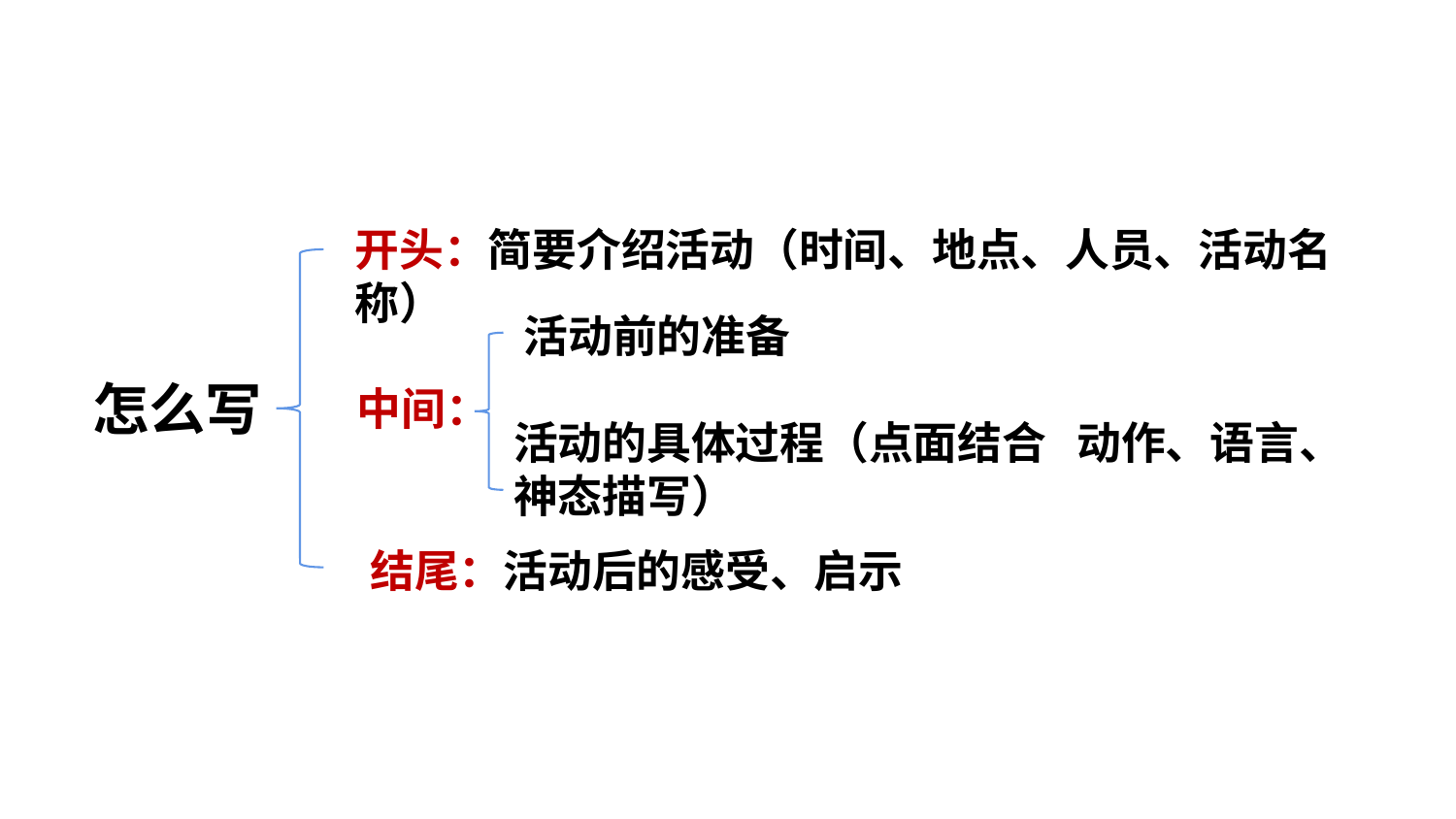

开头：简要介绍活动（时间、地点、人员、活动名称）

活动前的准备

怎么写
中间：
活动的具体过程（点面结合   动作、语言、神态描写）
结尾：活动后的感受、启示